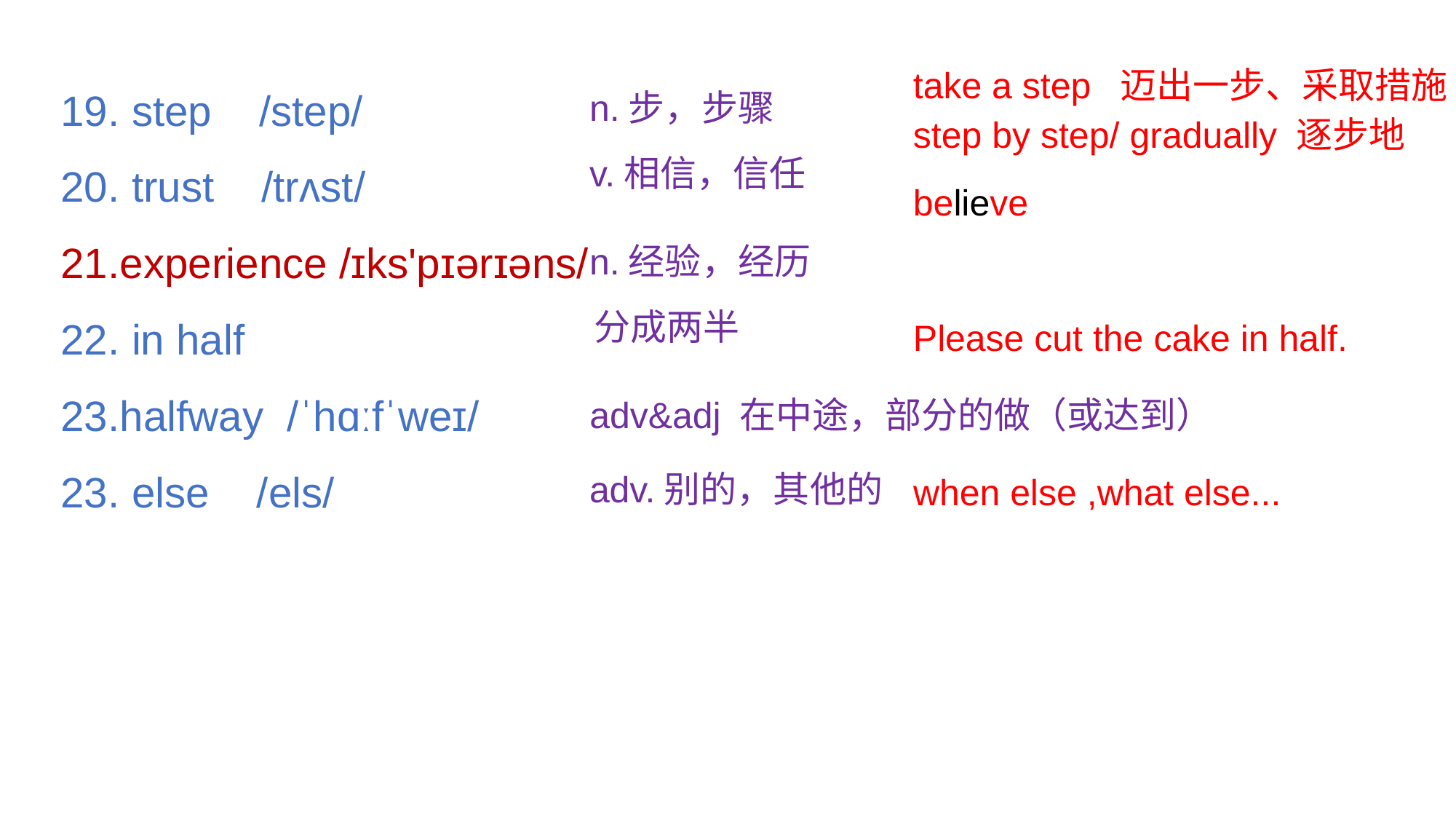

take a step  迈出一步、采取措施
19. step    /step/
20. trust    /trʌst/
21.experience /ɪks'pɪərɪəns/
22. in half
23.halfway  /ˈhɑːfˈweɪ/
23. else    /els/
n.步，步骤
step by step/ gradually 逐步地
v.相信，信任
believe
n.经验，经历
分成两半
Please cut the cake in half.
adv&adj 在中途，部分的做（或达到）
adv.别的，其他的
when else ,what else...